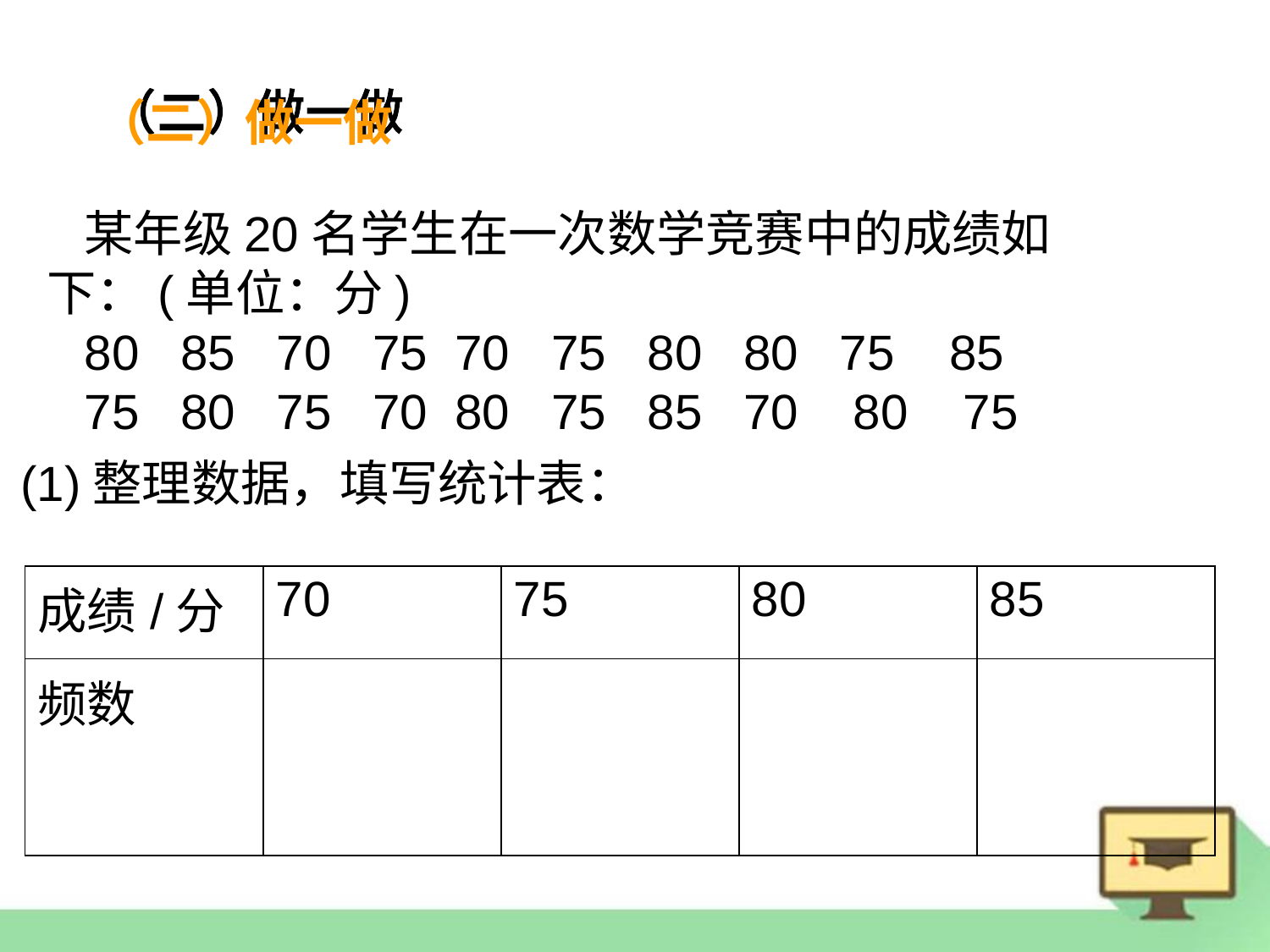

（二）做一做
某年级20名学生在一次数学竞赛中的成绩如下：(单位：分)
80   85   70   75  70   75   80   80   75    85
75   80   75   70  80   75   85   70    80    75
(1)整理数据，填写统计表：
| 成绩/分 | 70 | 75 | 80 | 85 |
| --- | --- | --- | --- | --- |
| 频数 |  |  |  |  |